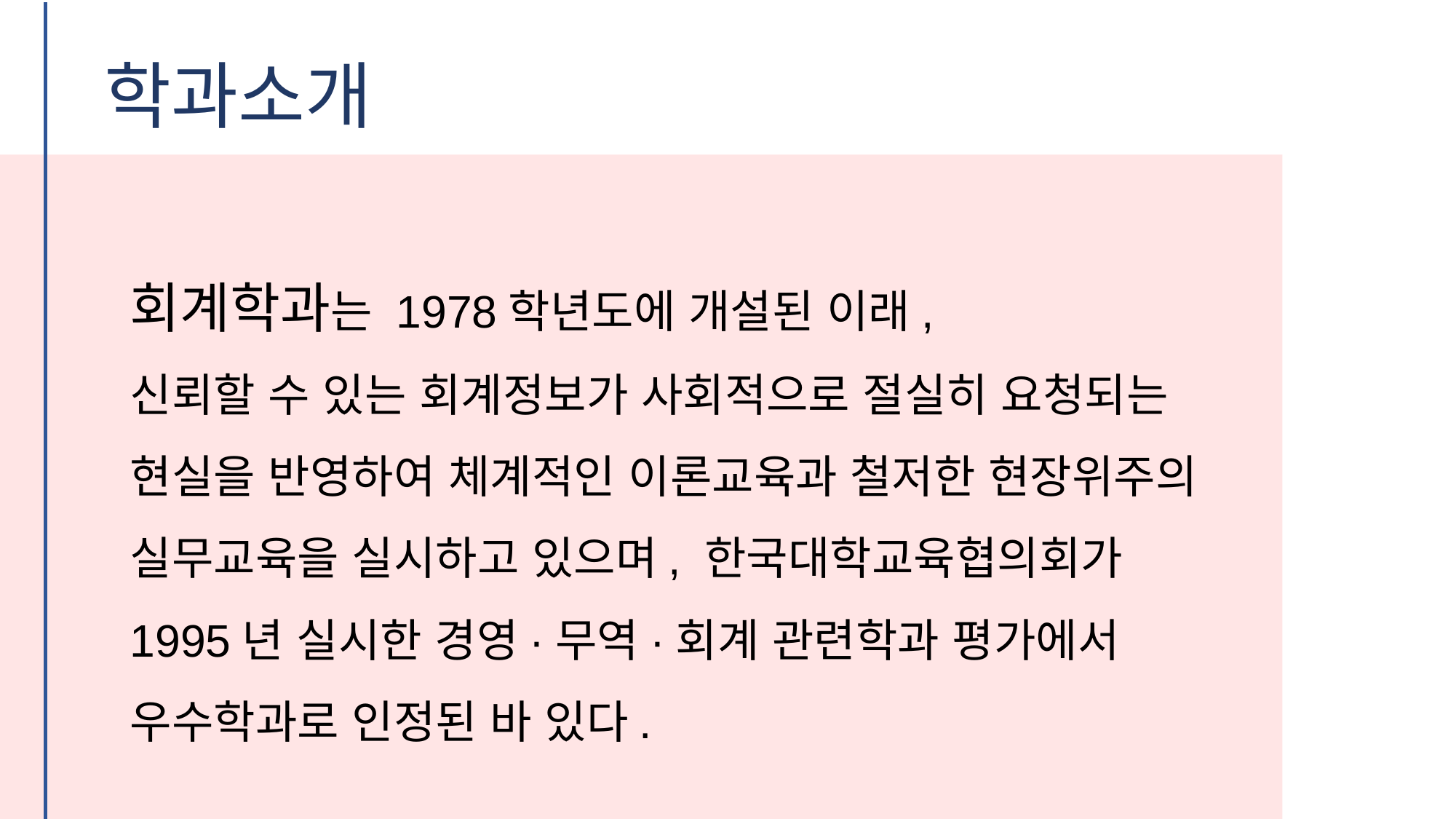

학과소개

회계학과는 1978학년도에 개설된 이래,
신뢰할 수 있는 회계정보가 사회적으로 절실히 요청되는
현실을 반영하여 체계적인 이론교육과 철저한 현장위주의
실무교육을 실시하고 있으며, 한국대학교육협의회가
1995년 실시한 경영·무역·회계 관련학과 평가에서
우수학과로 인정된 바 있다.